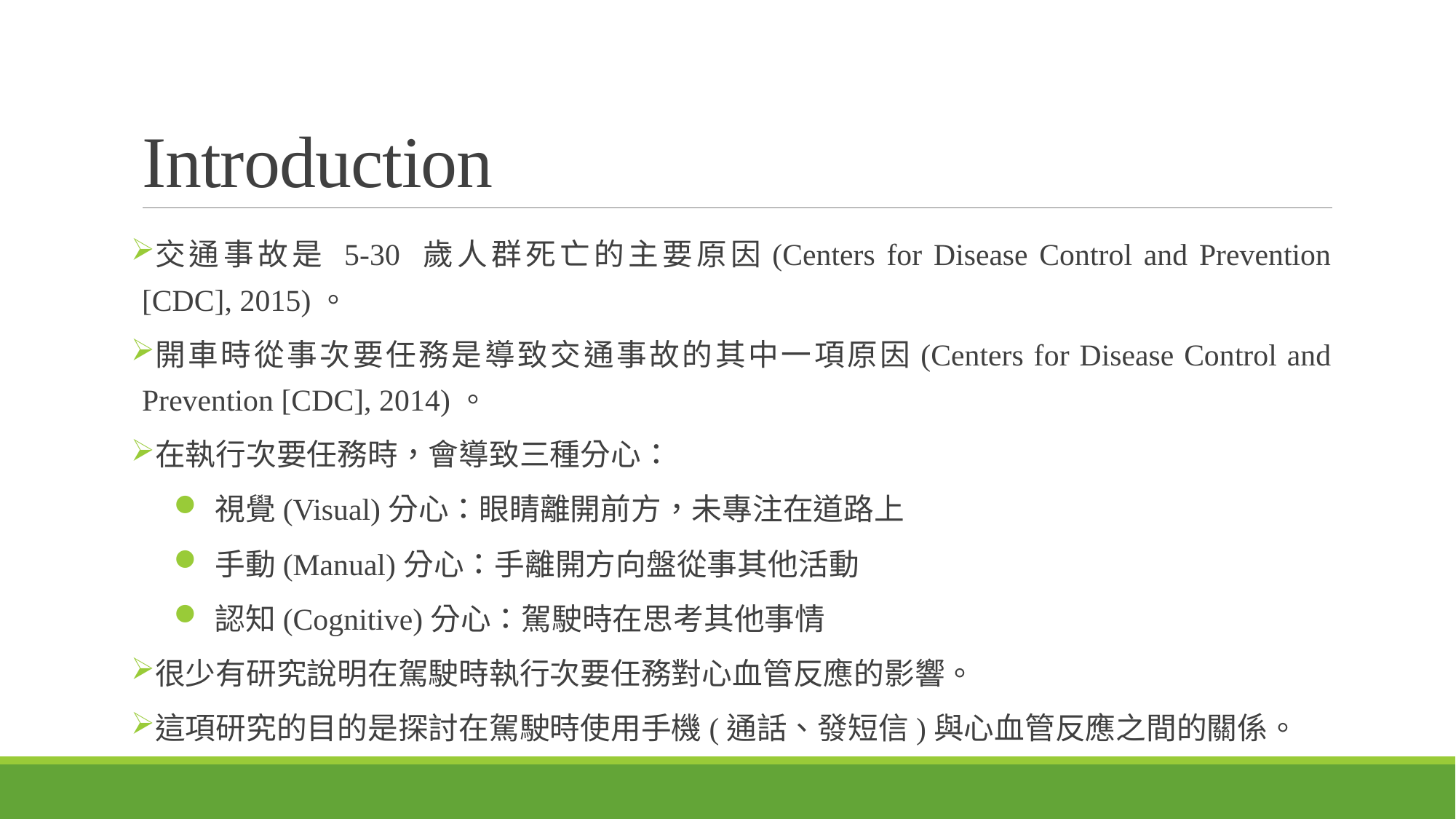

# Introduction
交通事故是 5-30 歲人群死亡的主要原因(Centers for Disease Control and Prevention [CDC], 2015)。
開車時從事次要任務是導致交通事故的其中一項原因(Centers for Disease Control and Prevention [CDC], 2014)。
在執行次要任務時，會導致三種分心：
視覺(Visual)分心：眼睛離開前方，未專注在道路上
手動(Manual)分心：手離開方向盤從事其他活動
認知(Cognitive)分心：駕駛時在思考其他事情
很少有研究說明在駕駛時執行次要任務對心血管反應的影響。
這項研究的目的是探討在駕駛時使用手機(通話、發短信)與心血管反應之間的關係。